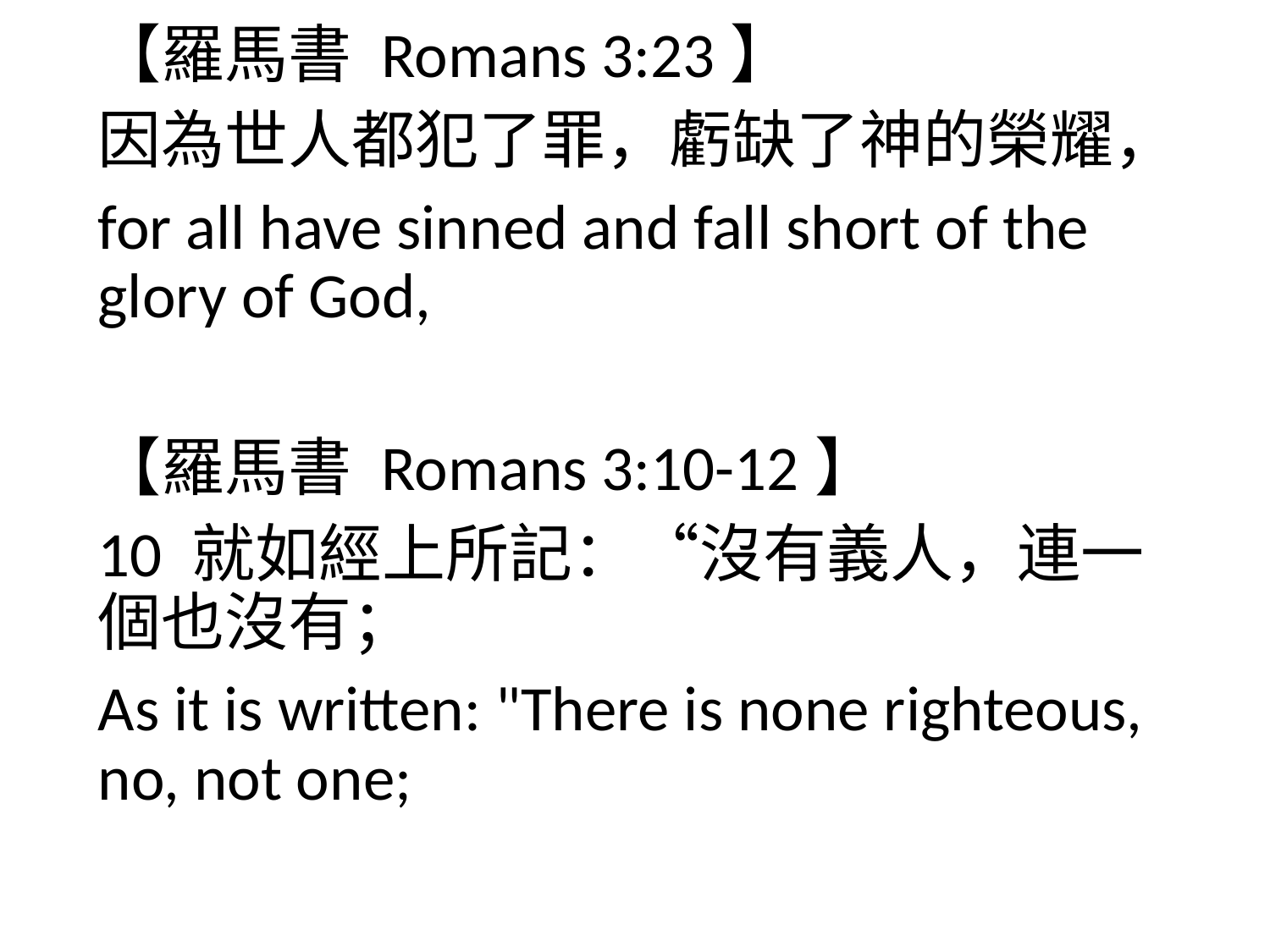

【羅馬書 Romans 3:23】
因為世人都犯了罪，虧缺了神的榮耀，
for all have sinned and fall short of the glory of God,

【羅馬書 Romans 3:10-12】
10 就如經上所記：“沒有義人，連一個也沒有；
As it is written: "There is none righteous, no, not one;